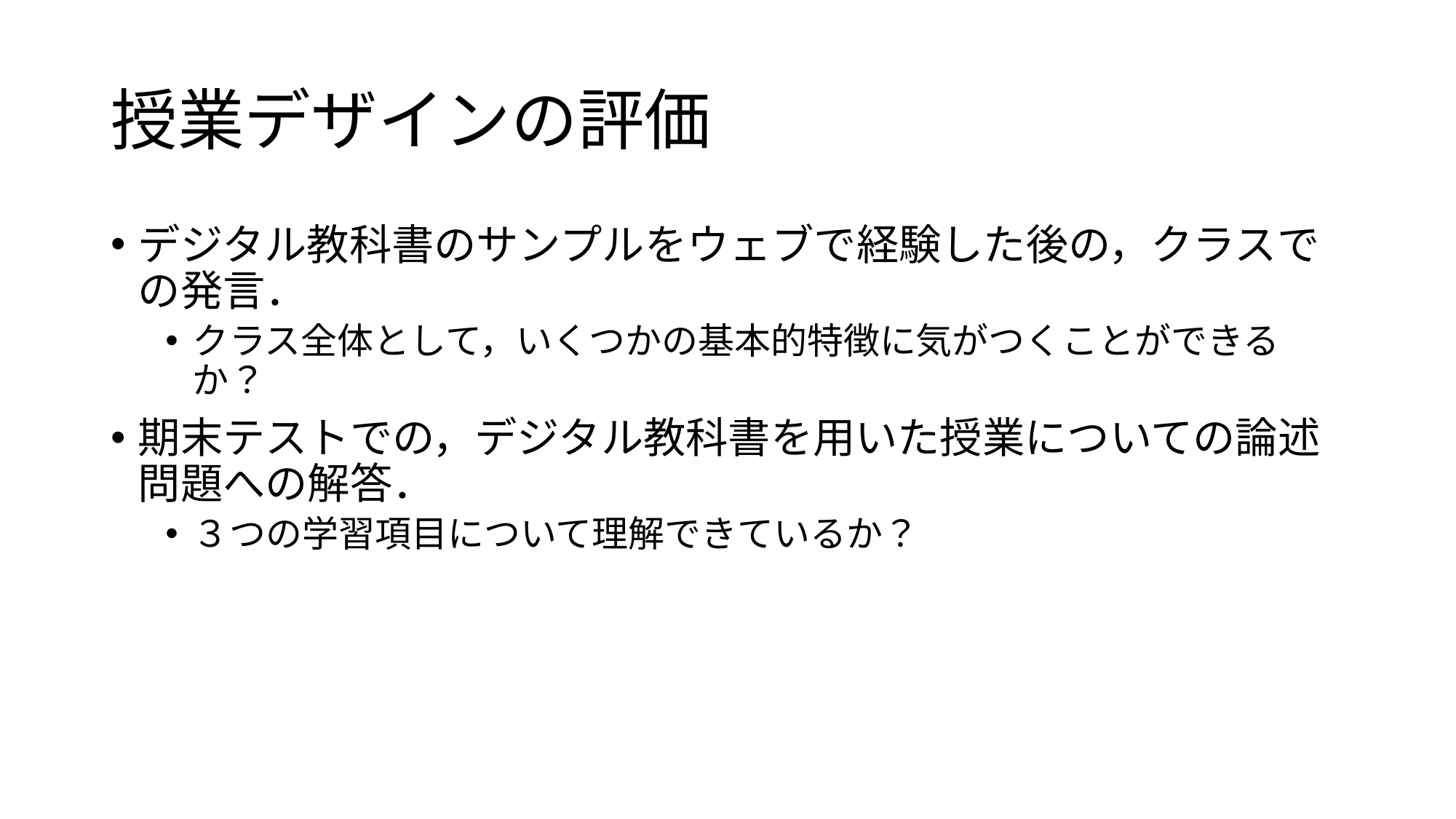

# 授業デザインの評価
デジタル教科書のサンプルをウェブで経験した後の，クラスでの発言．
クラス全体として，いくつかの基本的特徴に気がつくことができるか？
期末テストでの，デジタル教科書を用いた授業についての論述問題への解答．
３つの学習項目について理解できているか？